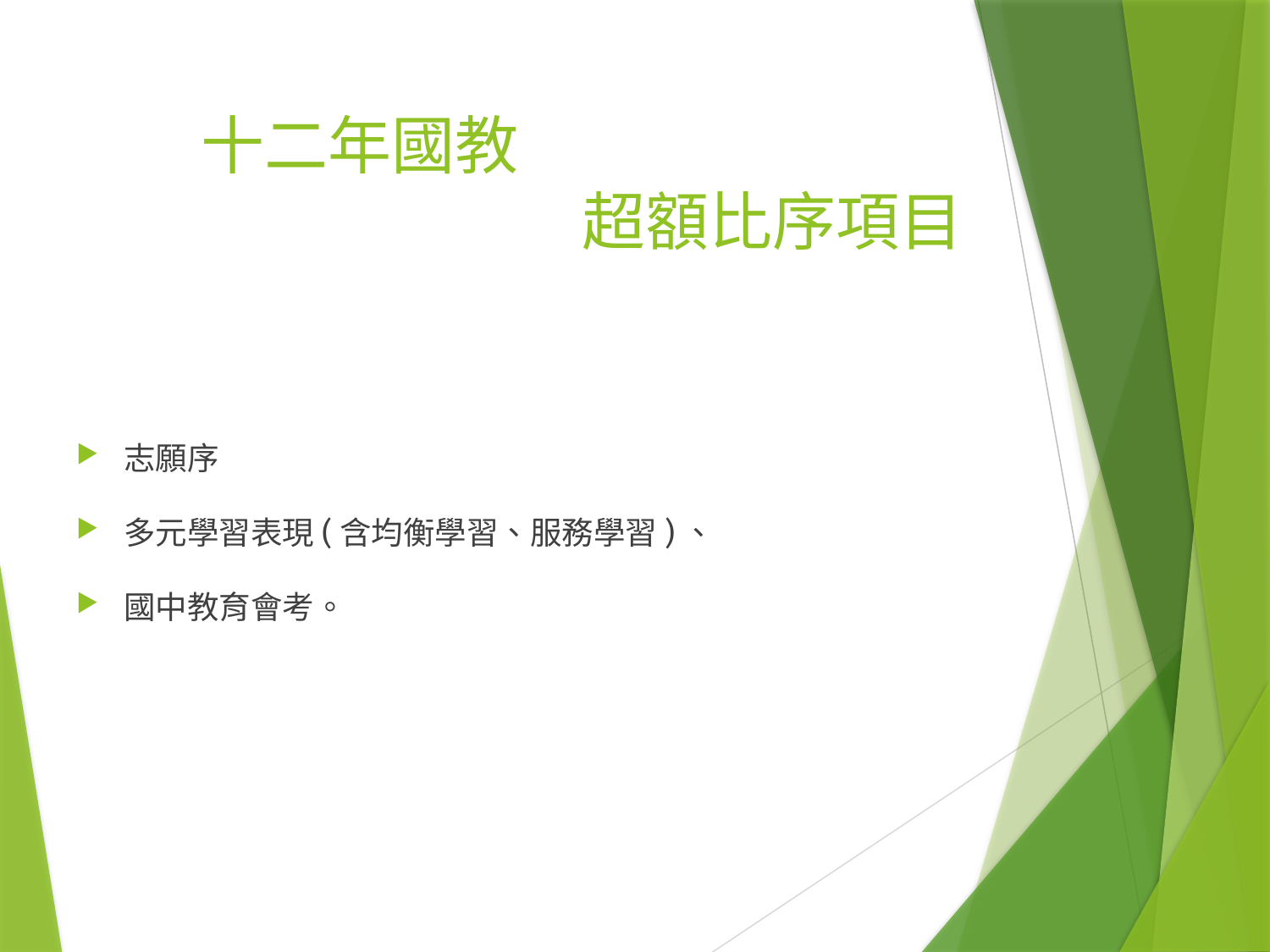

# 十二年國教 超額比序項目

志願序
多元學習表現(含均衡學習、服務學習)、
國中教育會考。